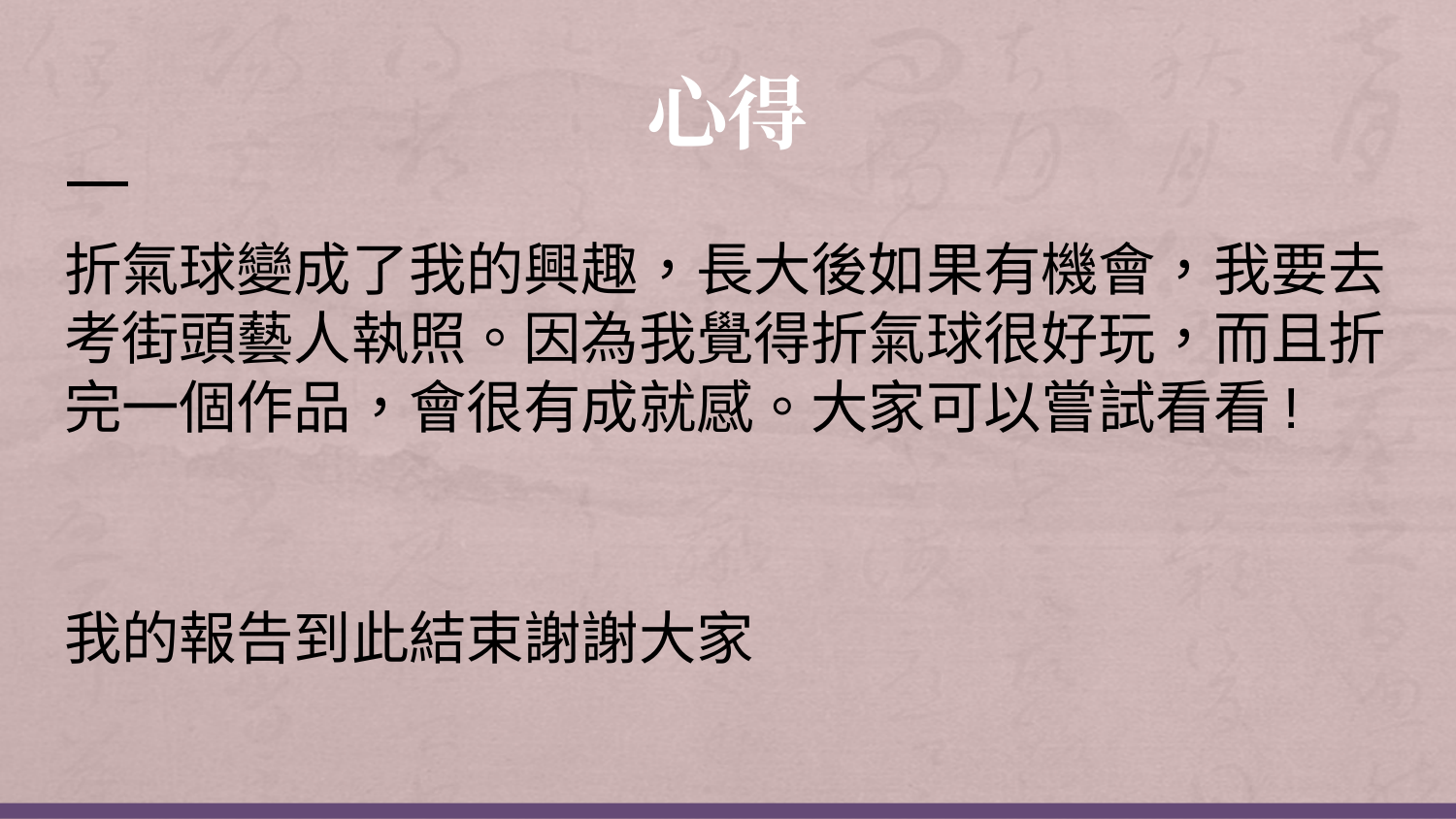

# 心得
折氣球變成了我的興趣，長大後如果有機會，我要去考街頭藝人執照。因為我覺得折氣球很好玩，而且折完一個作品，會很有成就感。大家可以嘗試看看!

我的報告到此結束謝謝大家